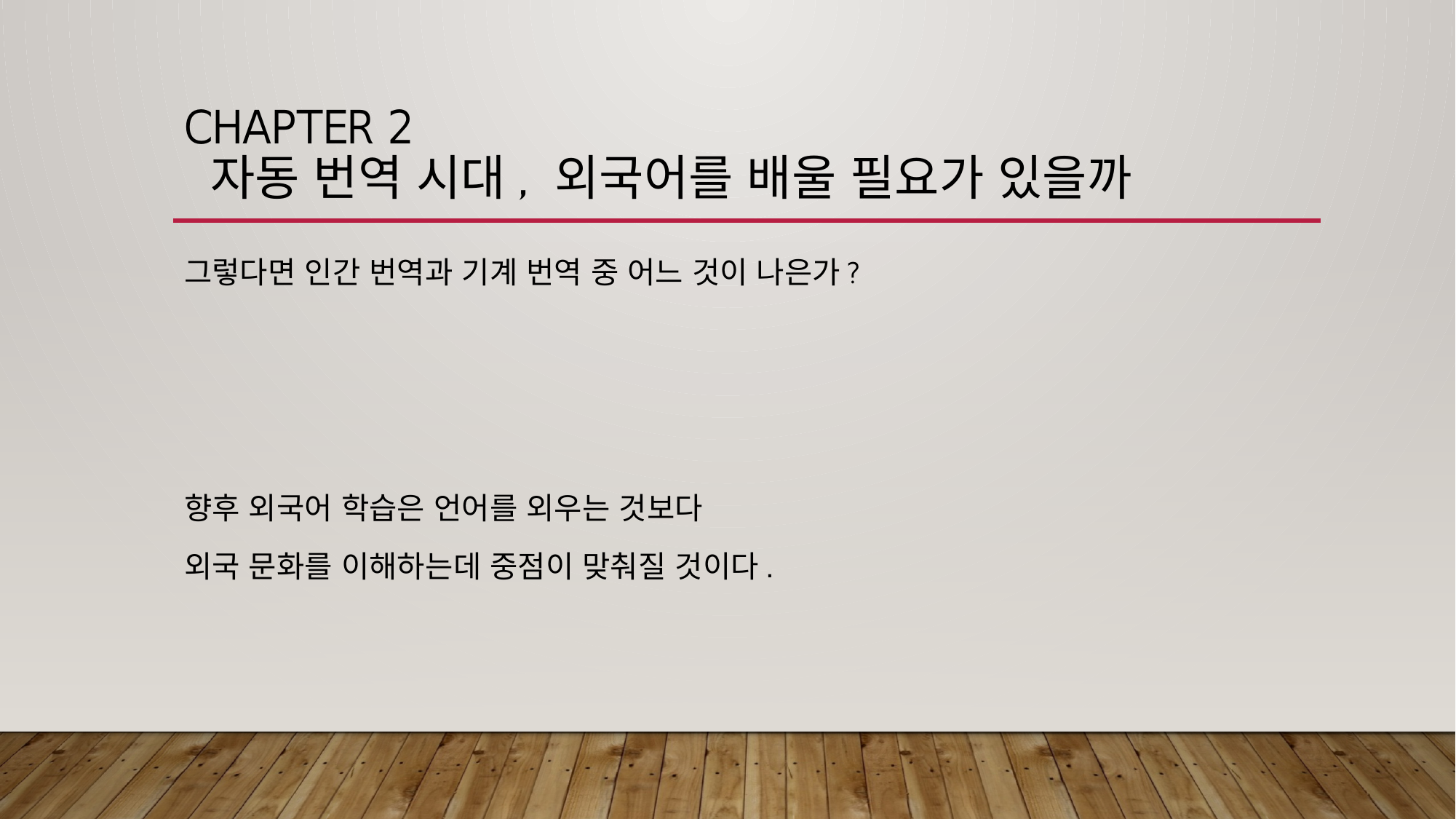

# Chapter 2 자동 번역 시대, 외국어를 배울 필요가 있을까
그렇다면 인간 번역과 기계 번역 중 어느 것이 나은가?

향후 외국어 학습은 언어를 외우는 것보다
외국 문화를 이해하는데 중점이 맞춰질 것이다.